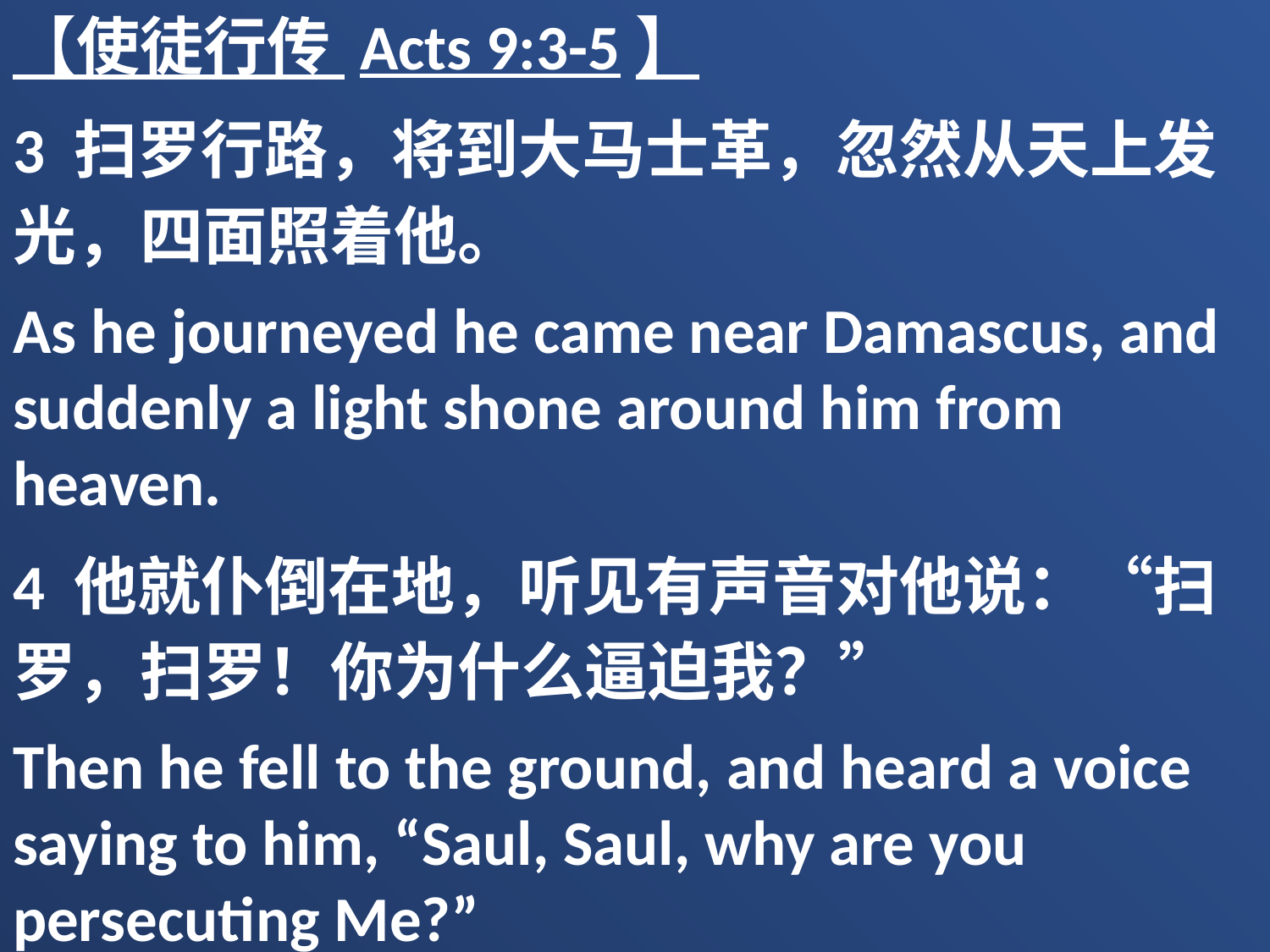

【使徒行传 Acts 9:3-5】
3 扫罗行路，将到大马士革，忽然从天上发光，四面照着他。
As he journeyed he came near Damascus, and suddenly a light shone around him from heaven.
4 他就仆倒在地，听见有声音对他说：“扫罗，扫罗！你为什么逼迫我？”
Then he fell to the ground, and heard a voice saying to him, “Saul, Saul, why are you persecuting Me?”